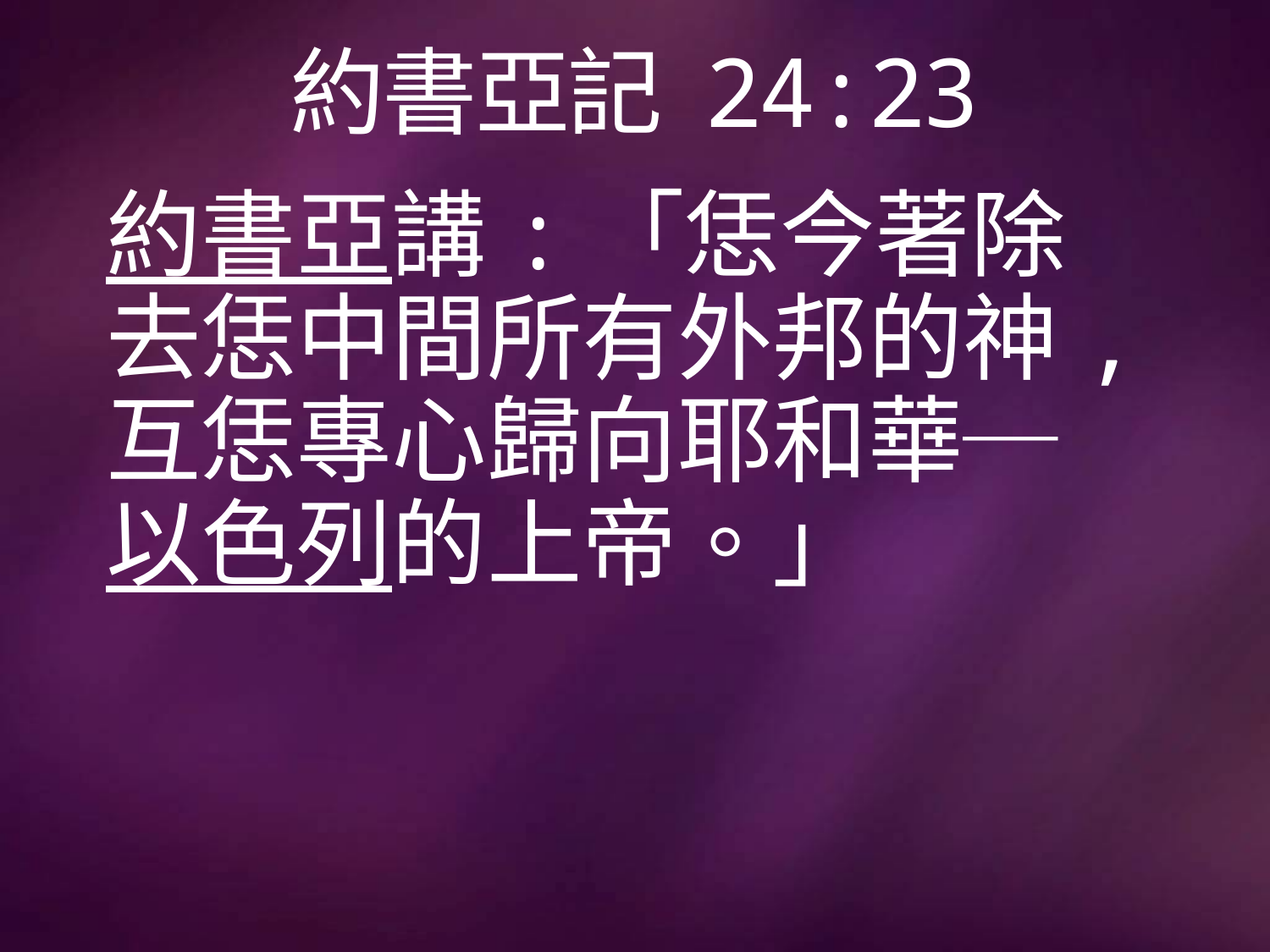

# 約書亞記 24:23
約書亞講:「恁今著除去恁中間所有外邦的神,互恁專心歸向耶和華─以色列的上帝。」